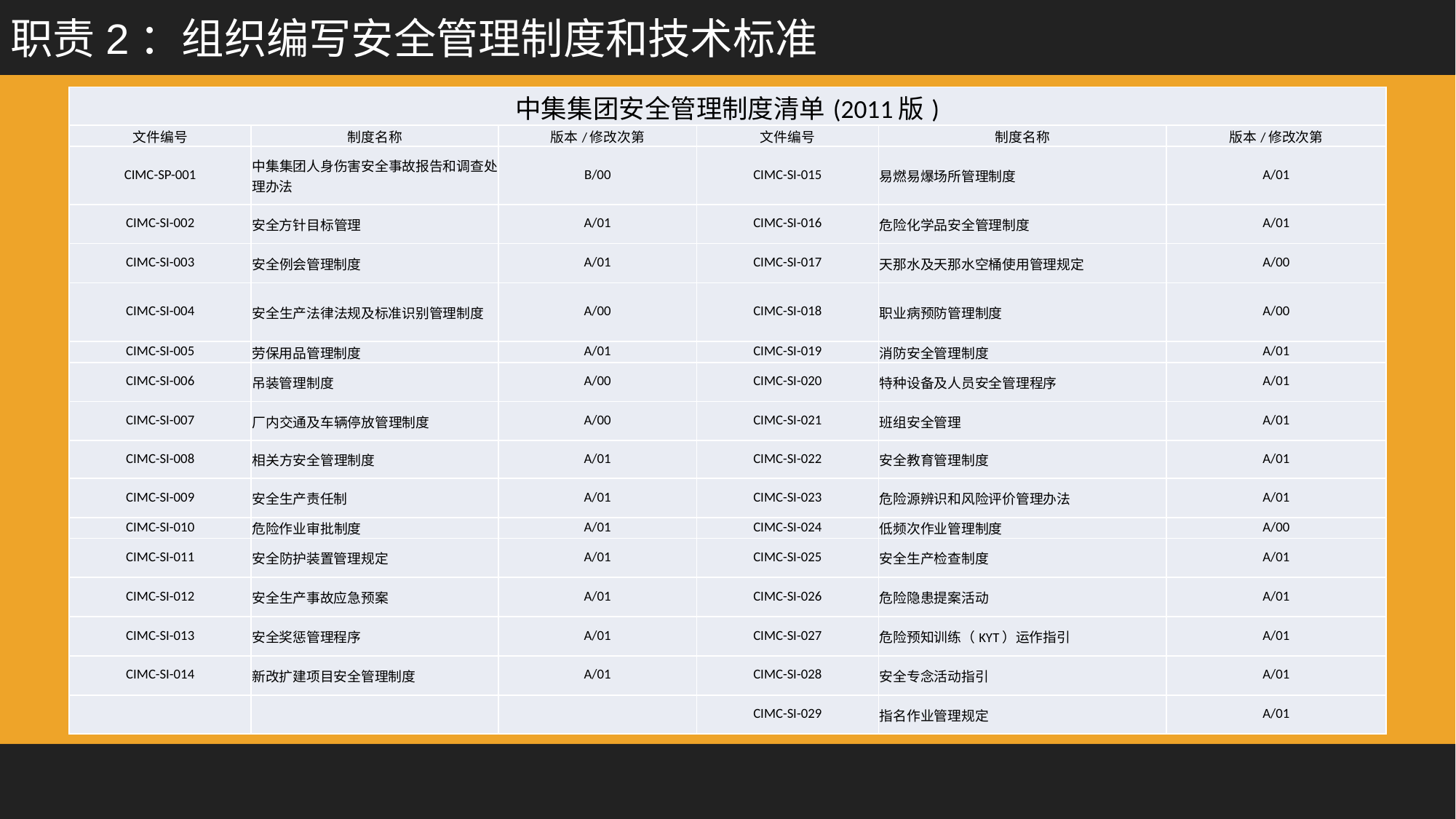

职责2：组织编写安全管理制度和技术标准
| 中集集团安全管理制度清单(2011版) |  |  |  |  |  |
| --- | --- | --- | --- | --- | --- |
| 文件编号 | 制度名称 | 版本/修改次第 | 文件编号 | 制度名称 | 版本/修改次第 |
| CIMC-SP-001 | 中集集团人身伤害安全事故报告和调查处理办法 | B/00 | CIMC-SI-015 | 易燃易爆场所管理制度 | A/01 |
| CIMC-SI-002 | 安全方针目标管理 | A/01 | CIMC-SI-016 | 危险化学品安全管理制度 | A/01 |
| CIMC-SI-003 | 安全例会管理制度 | A/01 | CIMC-SI-017 | 天那水及天那水空桶使用管理规定 | A/00 |
| CIMC-SI-004 | 安全生产法律法规及标准识别管理制度 | A/00 | CIMC-SI-018 | 职业病预防管理制度 | A/00 |
| CIMC-SI-005 | 劳保用品管理制度 | A/01 | CIMC-SI-019 | 消防安全管理制度 | A/01 |
| CIMC-SI-006 | 吊装管理制度 | A/00 | CIMC-SI-020 | 特种设备及人员安全管理程序 | A/01 |
| CIMC-SI-007 | 厂内交通及车辆停放管理制度 | A/00 | CIMC-SI-021 | 班组安全管理 | A/01 |
| CIMC-SI-008 | 相关方安全管理制度 | A/01 | CIMC-SI-022 | 安全教育管理制度 | A/01 |
| CIMC-SI-009 | 安全生产责任制 | A/01 | CIMC-SI-023 | 危险源辨识和风险评价管理办法 | A/01 |
| CIMC-SI-010 | 危险作业审批制度 | A/01 | CIMC-SI-024 | 低频次作业管理制度 | A/00 |
| CIMC-SI-011 | 安全防护装置管理规定 | A/01 | CIMC-SI-025 | 安全生产检查制度 | A/01 |
| CIMC-SI-012 | 安全生产事故应急预案 | A/01 | CIMC-SI-026 | 危险隐患提案活动 | A/01 |
| CIMC-SI-013 | 安全奖惩管理程序 | A/01 | CIMC-SI-027 | 危险预知训练（KYT）运作指引 | A/01 |
| CIMC-SI-014 | 新改扩建项目安全管理制度 | A/01 | CIMC-SI-028 | 安全专念活动指引 | A/01 |
|  |  |  | CIMC-SI-029 | 指名作业管理规定 | A/01 |